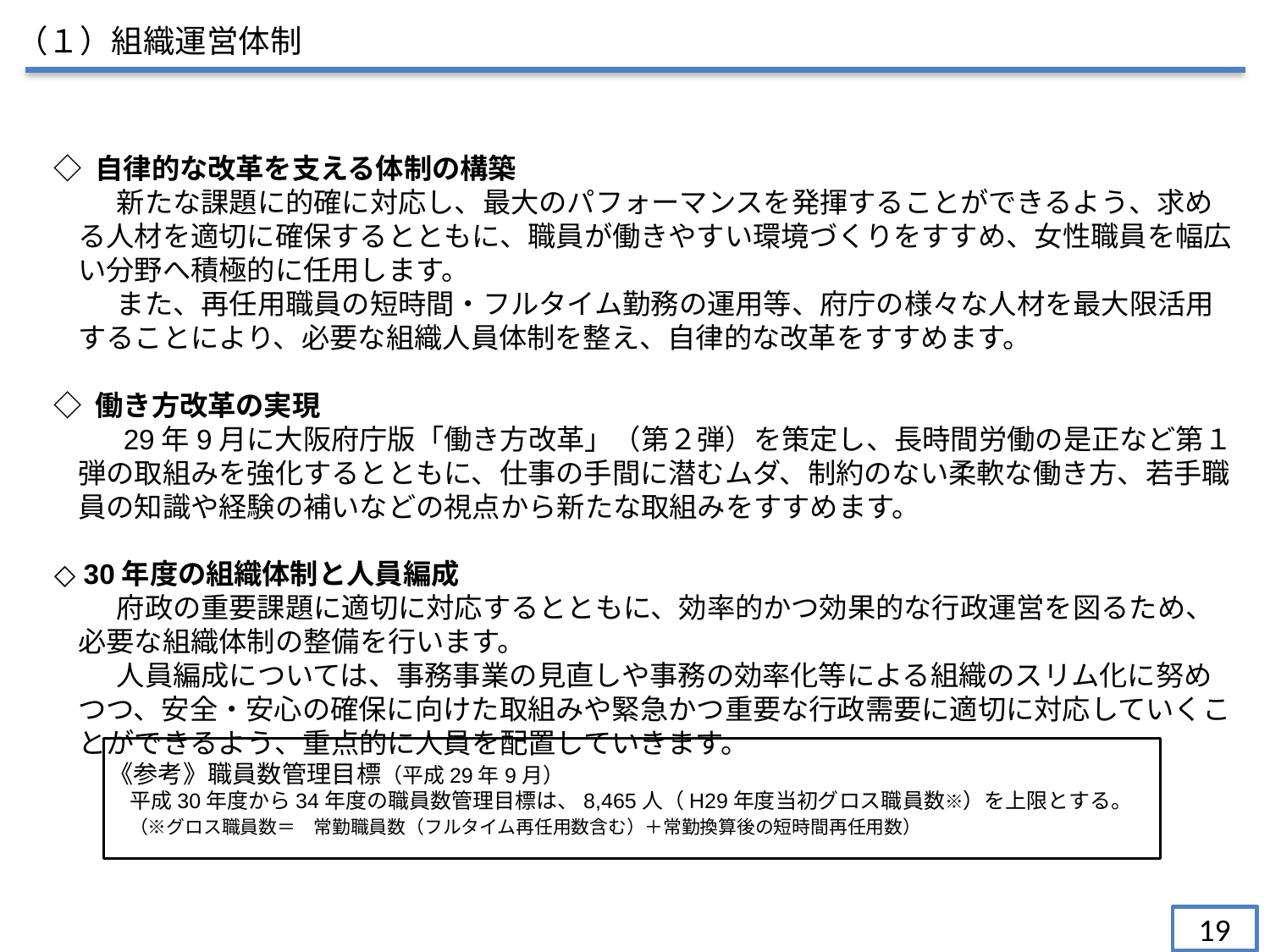

（１）組織運営体制
◇ 自律的な改革を支える体制の構築
　　 新たな課題に的確に対応し、最大のパフォーマンスを発揮することができるよう、求める人材を適切に確保するとともに、職員が働きやすい環境づくりをすすめ、女性職員を幅広い分野へ積極的に任用します。
　　 また、再任用職員の短時間・フルタイム勤務の運用等、府庁の様々な人材を最大限活用することにより、必要な組織人員体制を整え、自律的な改革をすすめます。

◇ 働き方改革の実現
　　 29年9月に大阪府庁版「働き方改革」（第２弾）を策定し、長時間労働の是正など第１弾の取組みを強化するとともに、仕事の手間に潜むムダ、制約のない柔軟な働き方、若手職員の知識や経験の補いなどの視点から新たな取組みをすすめます。

◇ 30年度の組織体制と人員編成
　　 府政の重要課題に適切に対応するとともに、効率的かつ効果的な行政運営を図るため、必要な組織体制の整備を行います。
　　 人員編成については、事務事業の見直しや事務の効率化等による組織のスリム化に努めつつ、安全・安心の確保に向けた取組みや緊急かつ重要な行政需要に適切に対応していくことができるよう、重点的に人員を配置していきます。
《参考》職員数管理目標（平成29年9月）
　平成30年度から34年度の職員数管理目標は、8,465人（H29年度当初グロス職員数※）を上限とする。
　（※グロス職員数＝　常勤職員数（フルタイム再任用数含む）＋常勤換算後の短時間再任用数）
19